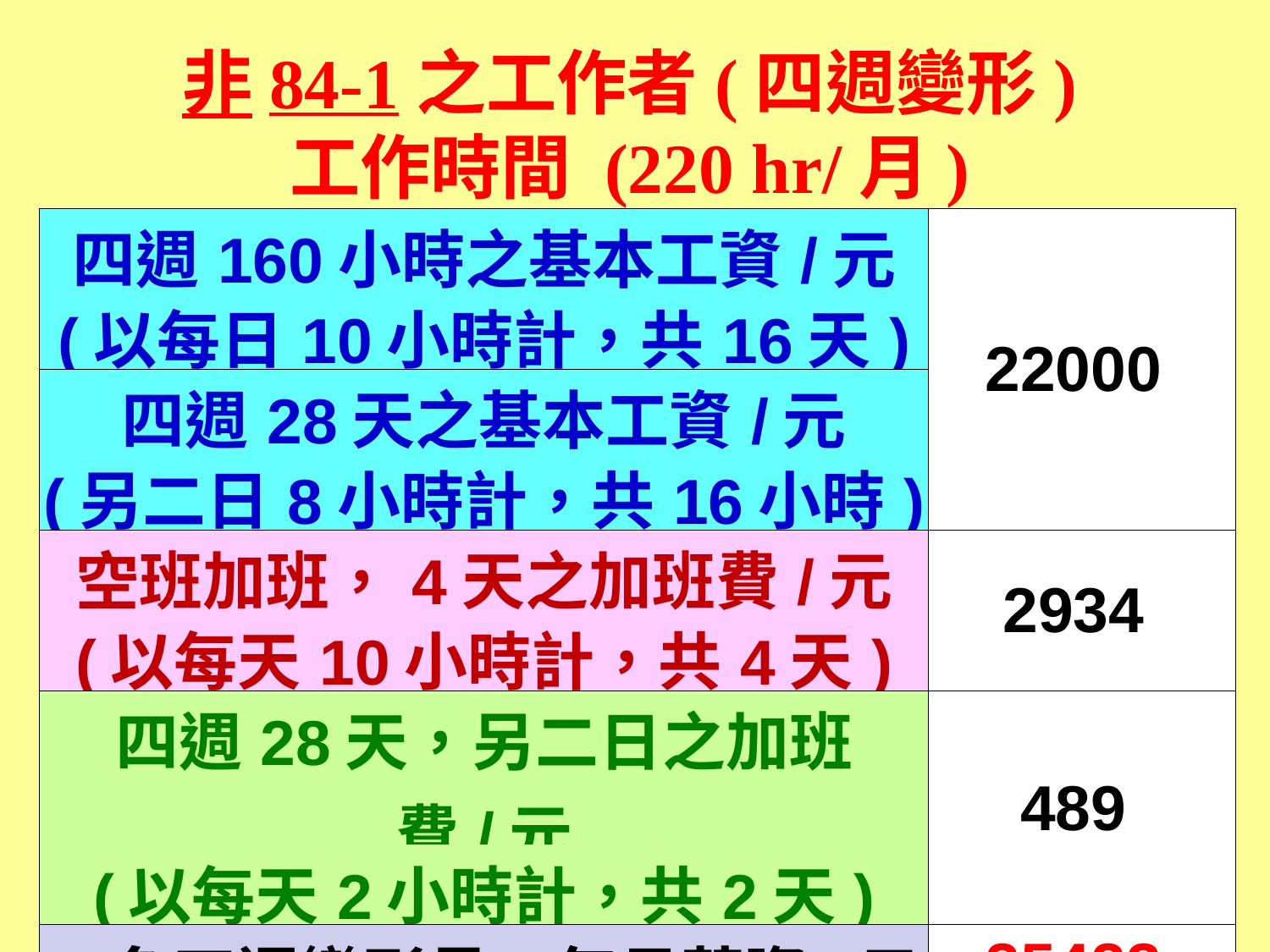

非84-1之工作者(四週變形)
工作時間 (220 hr/月)
| 四週160小時之基本工資/元 | 22000 |
| --- | --- |
| (以每日10小時計，共16天) |  |
| 四週28天之基本工資/元 |  |
| (另二日8小時計，共16小時) |  |
| 空班加班，4天之加班費/元 | 2934 |
| (以每天10小時計，共4天) |  |
| 四週28天，另二日之加班費/元 | 489 |
| (以每天2小時計，共2天) |  |
| 一名四週變形員工每月薪資/元 | 25423 |